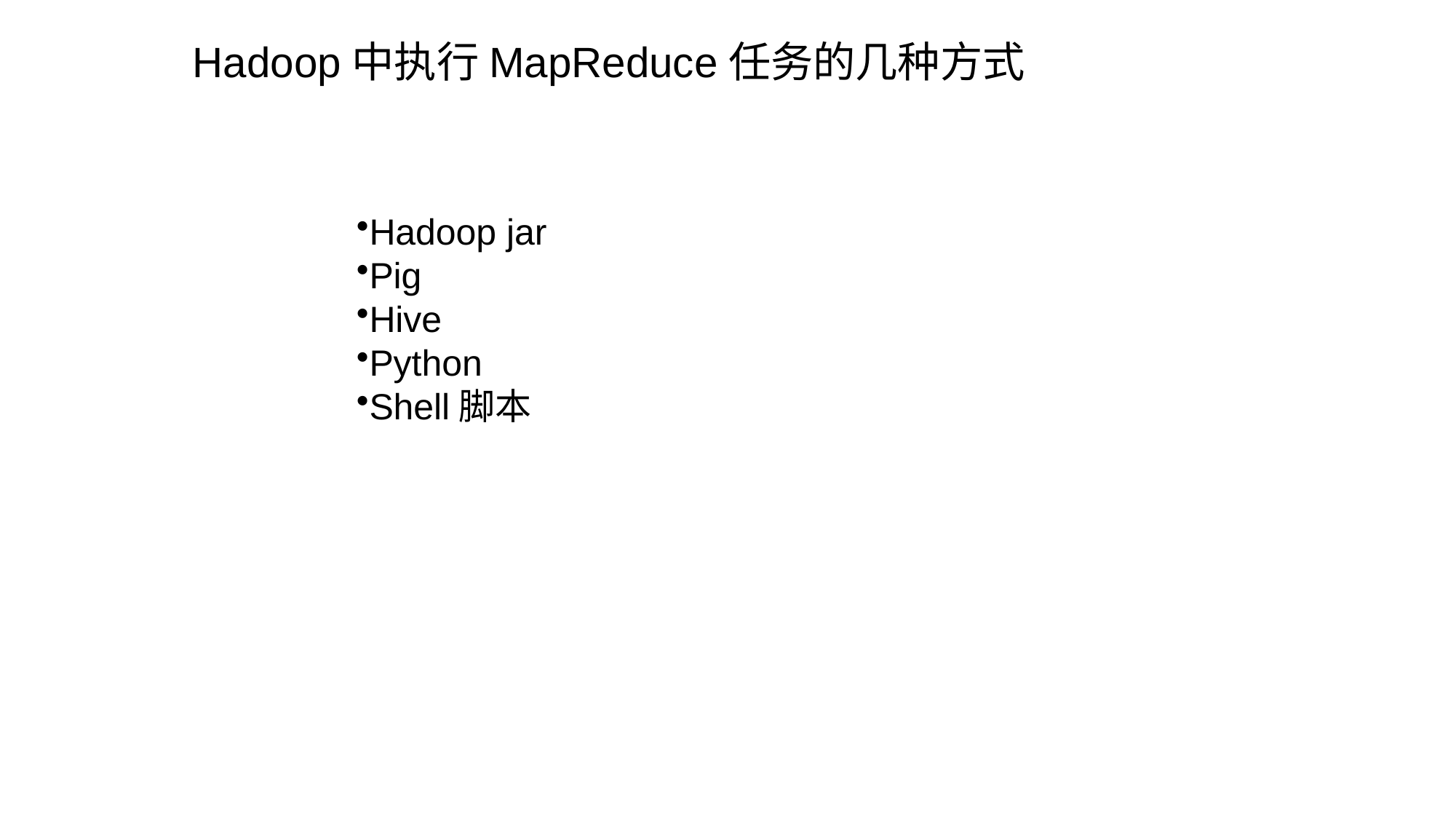

Hadoop中执行MapReduce任务的几种方式
Hadoop jar
Pig
Hive
Python
Shell脚本